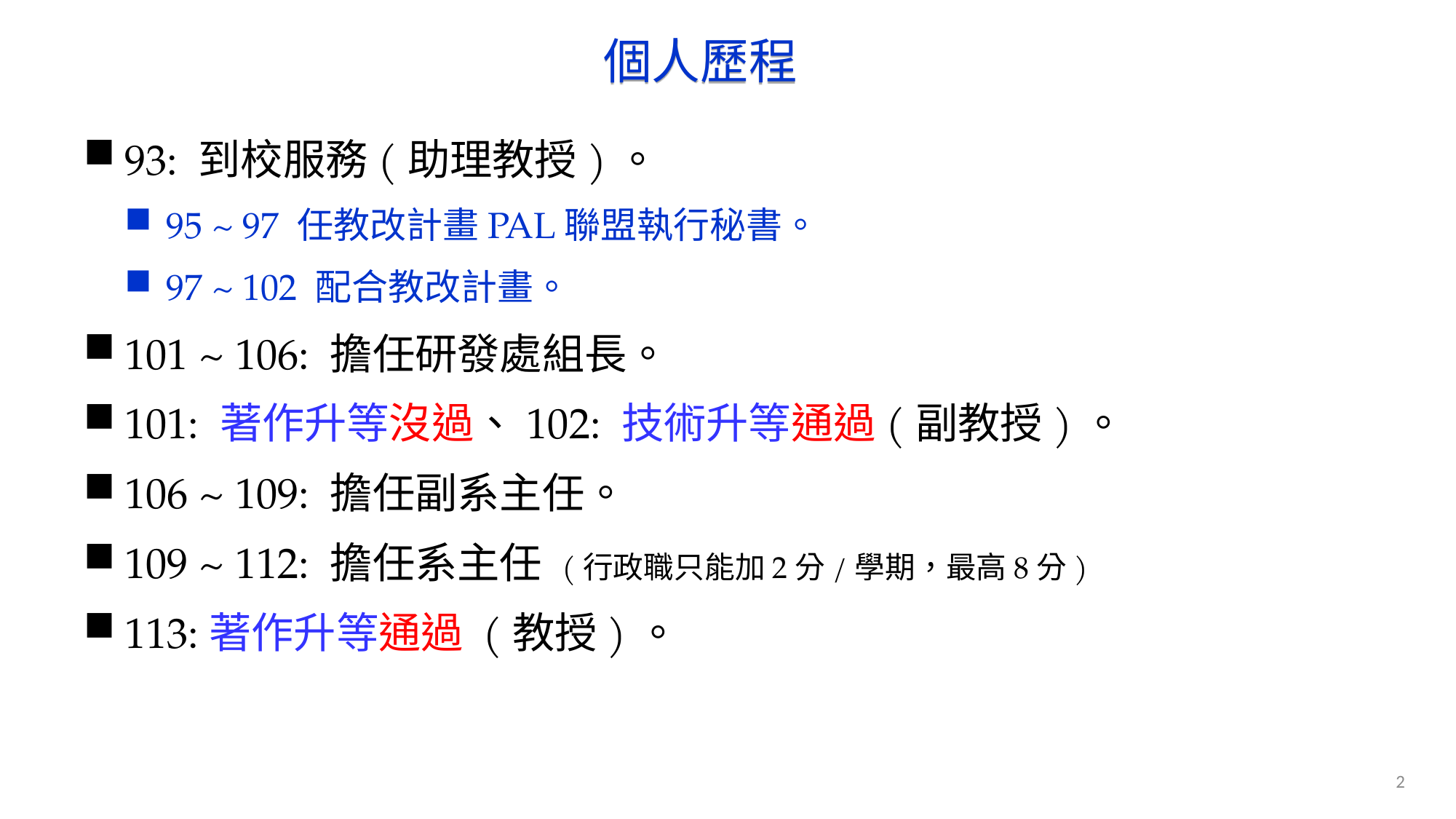

# 個人歷程
93: 到校服務(助理教授)。
95 ~ 97 任教改計畫PAL聯盟執行秘書。
97 ~ 102 配合教改計畫。
101 ~ 106: 擔任研發處組長。
101: 著作升等沒過、102: 技術升等通過(副教授)。
106 ~ 109: 擔任副系主任。
109 ~ 112: 擔任系主任 (行政職只能加2分/學期，最高8分)
113:著作升等通過 (教授)。

2